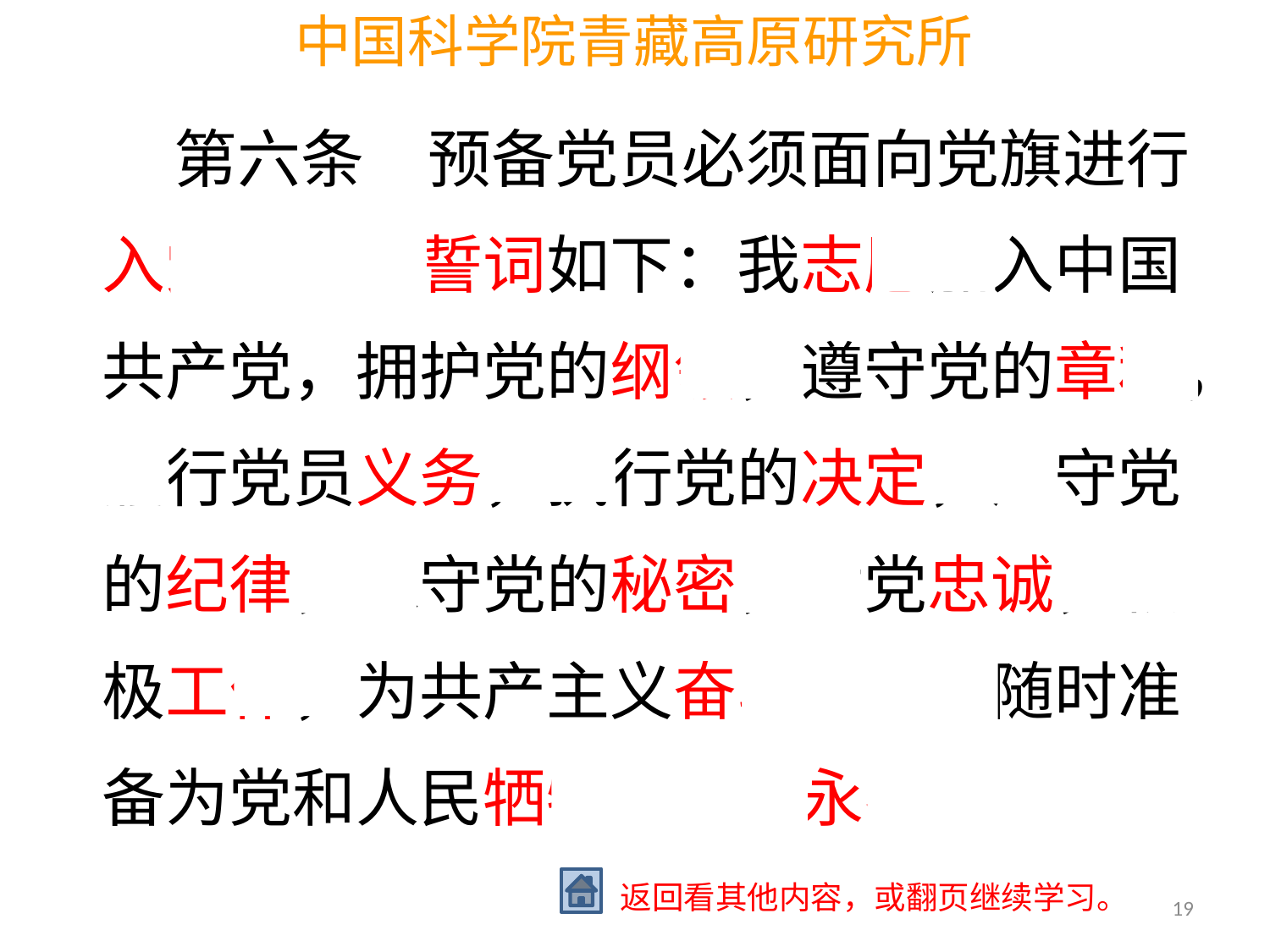

# 第六条　预备党员必须面向党旗进行入党宣誓。誓词如下：我志愿加入中国共产党，拥护党的纲领，遵守党的章程，履行党员义务，执行党的决定，严守党的纪律，保守党的秘密，对党忠诚，积极工作，为共产主义奋斗终身，随时准备为党和人民牺牲一切，永不叛党。

返回看其他内容，或翻页继续学习。
19